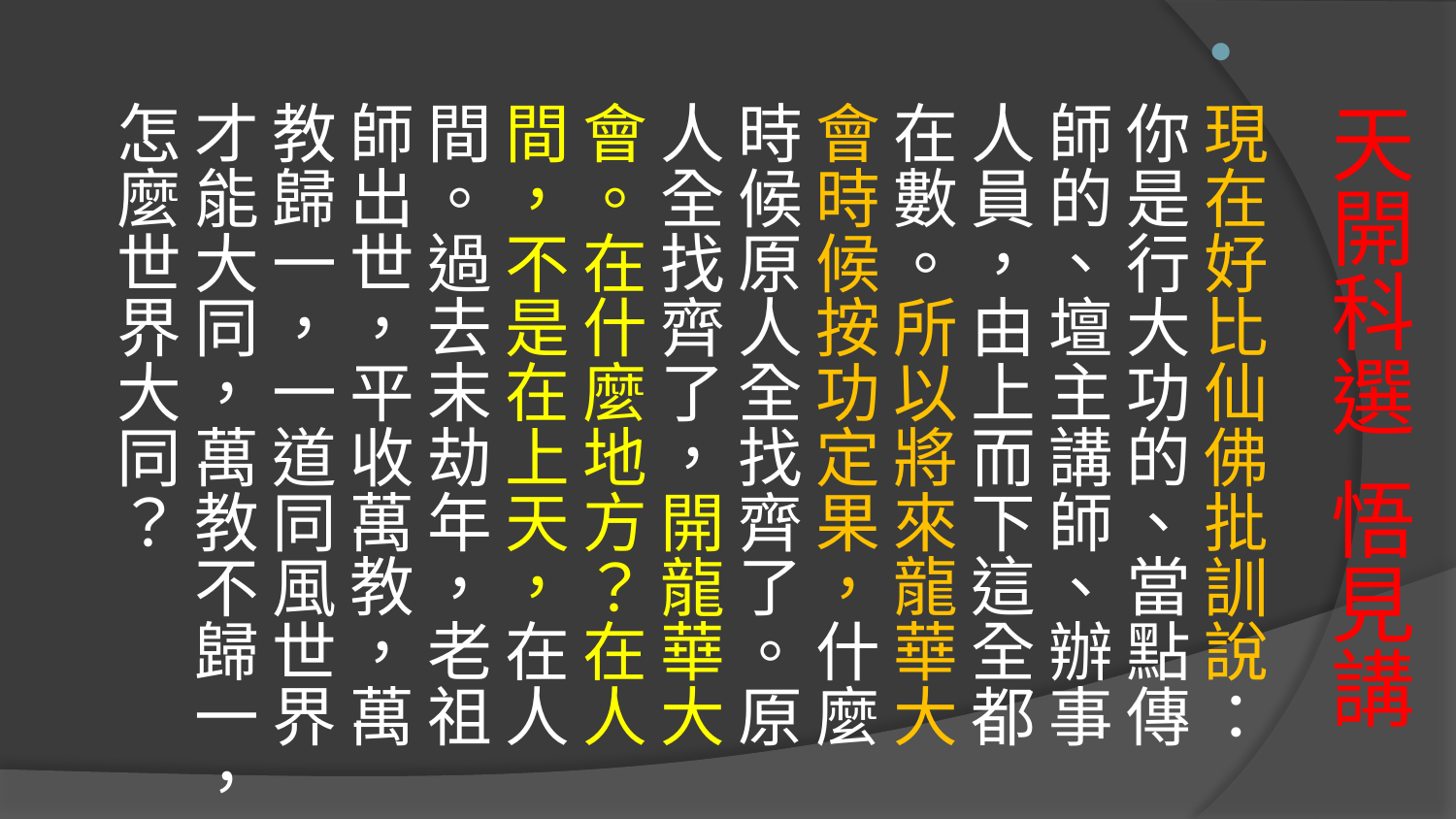

現在好比仙佛批訓說：你是行大功的、當點傳師的、壇主講師、辦事人員，由上而下這全都在數。所以將來龍華大會時候按功定果，什麼時候原人全找齊了。原人全找齊了，開龍華大會。在什麼地方？在人間，不是在上天，在人間。過去末劫年，老祖師出世，平收萬教，萬教歸一，一道同風世界才能大同，萬教不歸一，怎麼世界大同？
# 天開科選  悟見講